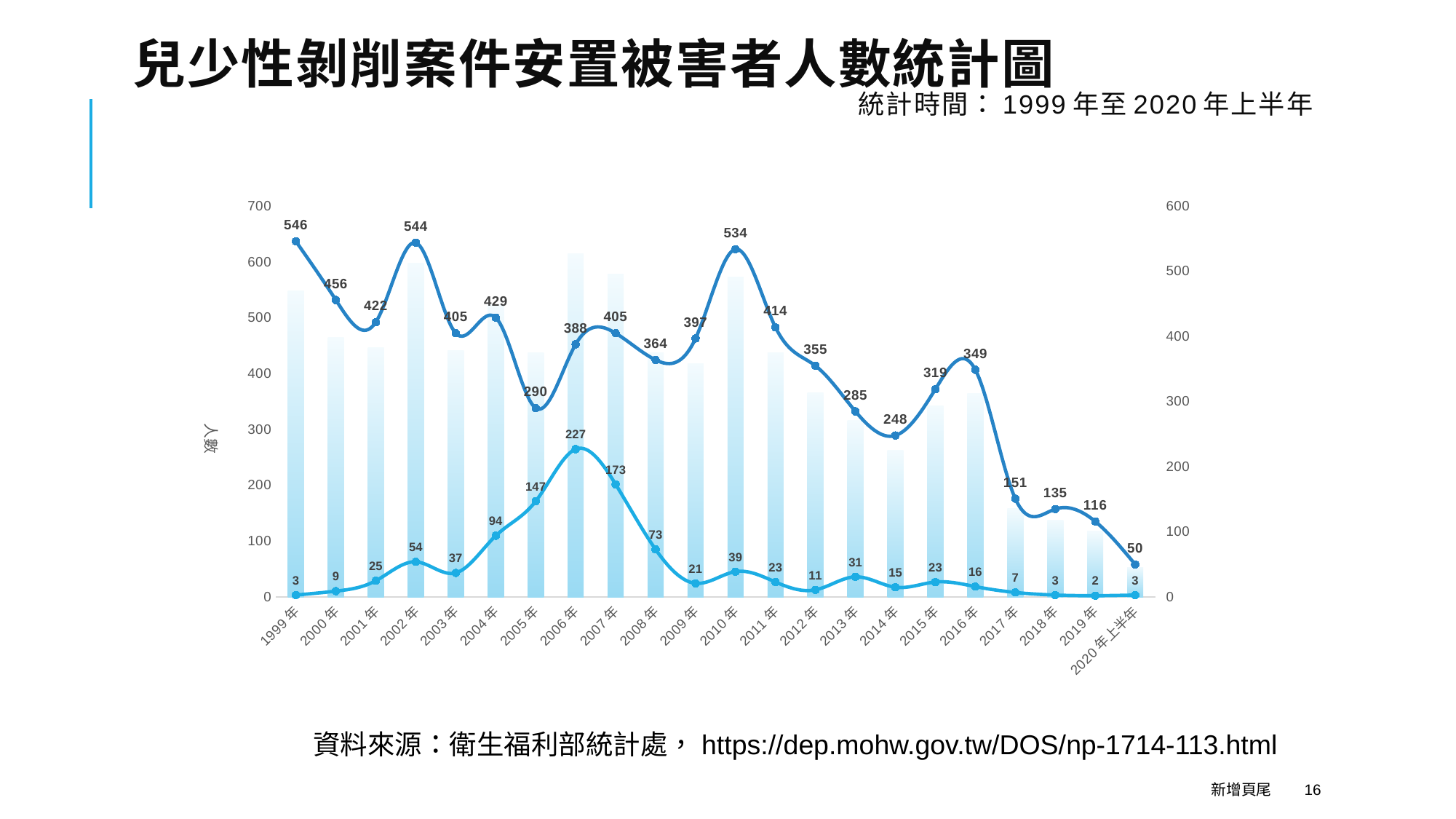

# 兒少性剝削案件安置被害者人數統計圖 統計時間：1999年至2020年上半年

### Chart

| Category | 總計 | 男 | 女 |
|---|---|---|---|
| 1999年 | 549.0 | 3.0 | 546.0 |
| 2000年 | 465.0 | 9.0 | 456.0 |
| 2001年 | 447.0 | 25.0 | 422.0 |
| 2002年 | 598.0 | 54.0 | 544.0 |
| 2003年 | 442.0 | 37.0 | 405.0 |
| 2004年 | 523.0 | 94.0 | 429.0 |
| 2005年 | 437.0 | 147.0 | 290.0 |
| 2006年 | 615.0 | 227.0 | 388.0 |
| 2007年 | 578.0 | 173.0 | 405.0 |
| 2008年 | 437.0 | 73.0 | 364.0 |
| 2009年 | 418.0 | 21.0 | 397.0 |
| 2010年 | 573.0 | 39.0 | 534.0 |
| 2011年 | 437.0 | 23.0 | 414.0 |
| 2012年 | 366.0 | 11.0 | 355.0 |
| 2013年 | 316.0 | 31.0 | 285.0 |
| 2014年 | 263.0 | 15.0 | 248.0 |
| 2015年 | 342.0 | 23.0 | 319.0 |
| 2016年 | 365.0 | 16.0 | 349.0 |
| 2017年 | 158.0 | 7.0 | 151.0 |
| 2018年 | 138.0 | 3.0 | 135.0 |
| 2019年 | 118.0 | 2.0 | 116.0 |
| 2020年上半年 | 53.0 | 3.0 | 50.0 |
資料來源：衛生福利部統計處，https://dep.mohw.gov.tw/DOS/np-1714-113.html

新增頁尾
16